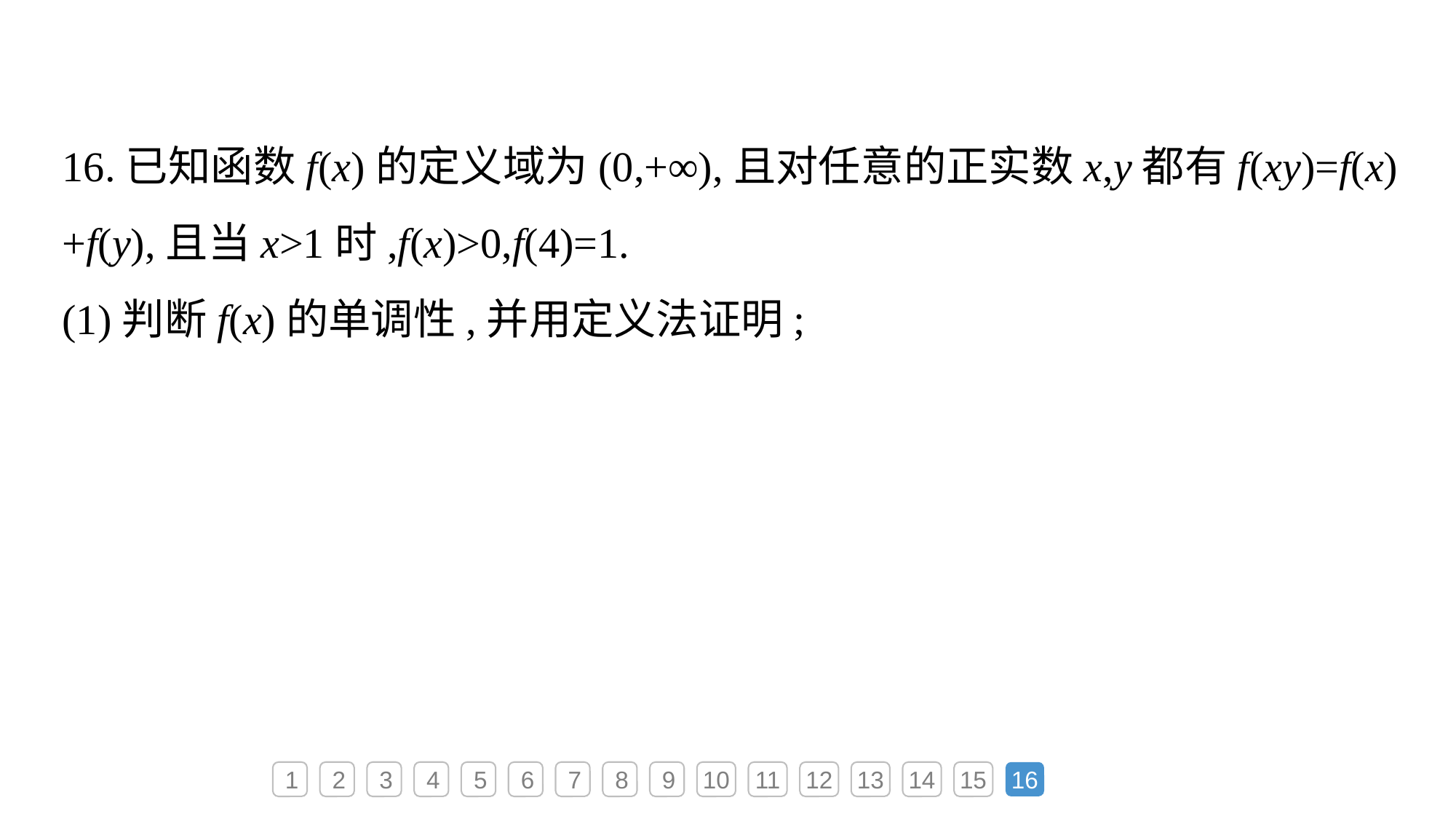

16.已知函数f(x)的定义域为(0,+∞),且对任意的正实数x,y都有f(xy)=f(x)+f(y),且当x>1时,f(x)>0,f(4)=1.
(1)判断f(x)的单调性,并用定义法证明;
1
2
3
4
5
6
7
8
9
10
11
12
13
14
15
16